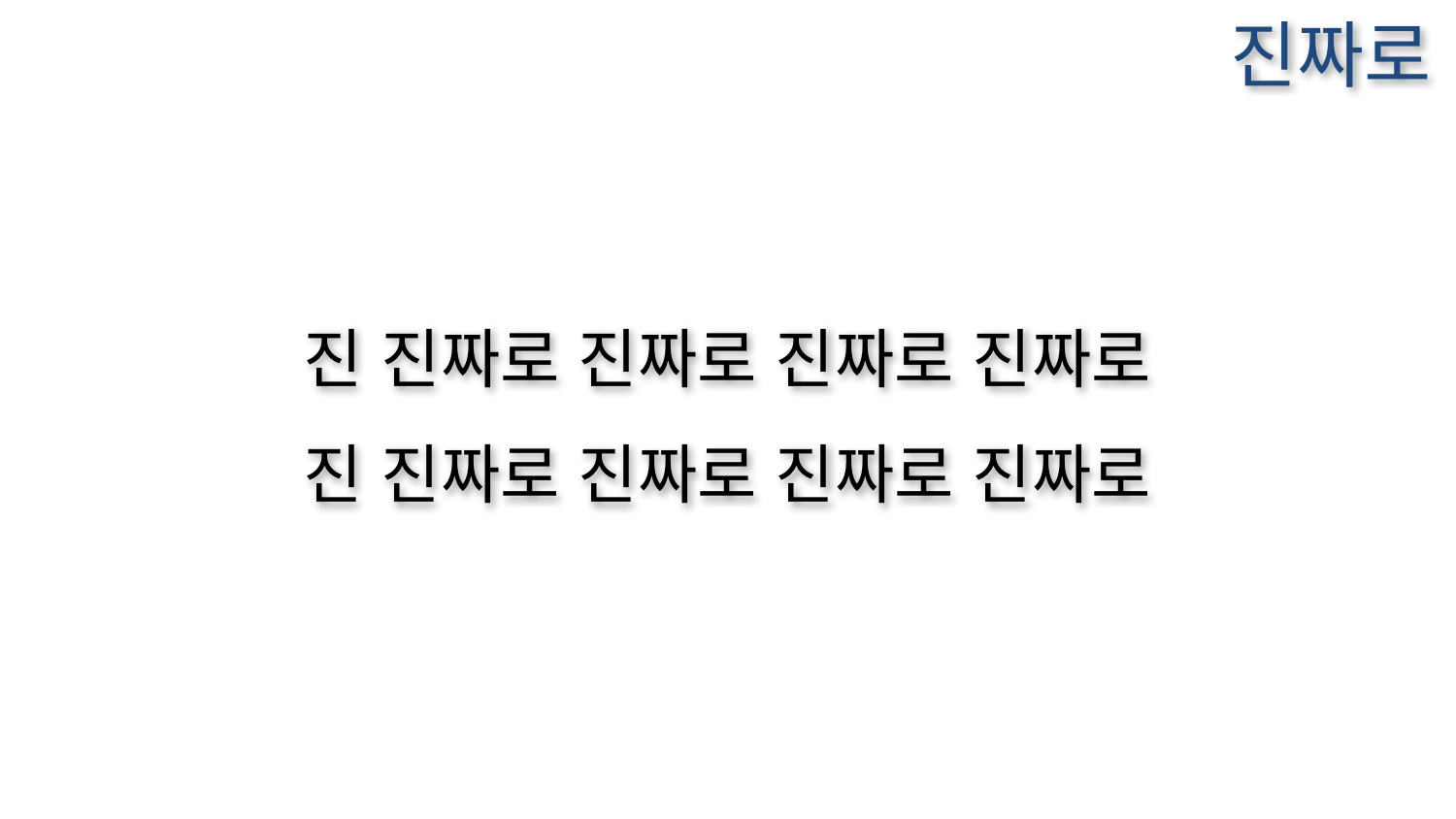

진짜로
진 진짜로 진짜로 진짜로 진짜로
진 진짜로 진짜로 진짜로 진짜로